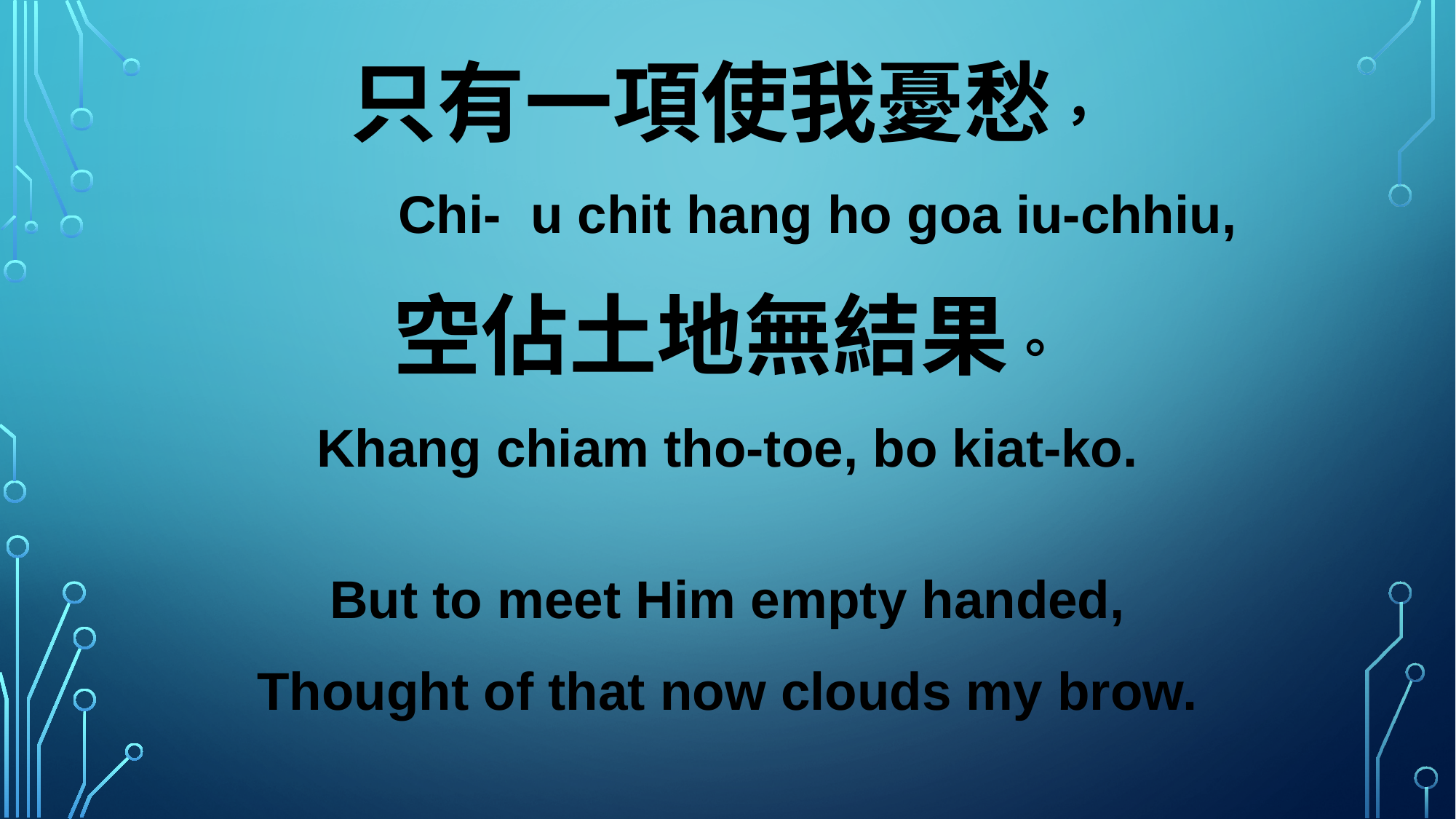

只有一項使我憂愁，
             Chi-  u chit hang ho goa iu-chhiu,
空佔土地無結果。
Khang chiam tho-toe, bo kiat-ko.

But to meet Him empty handed,
Thought of that now clouds my brow.